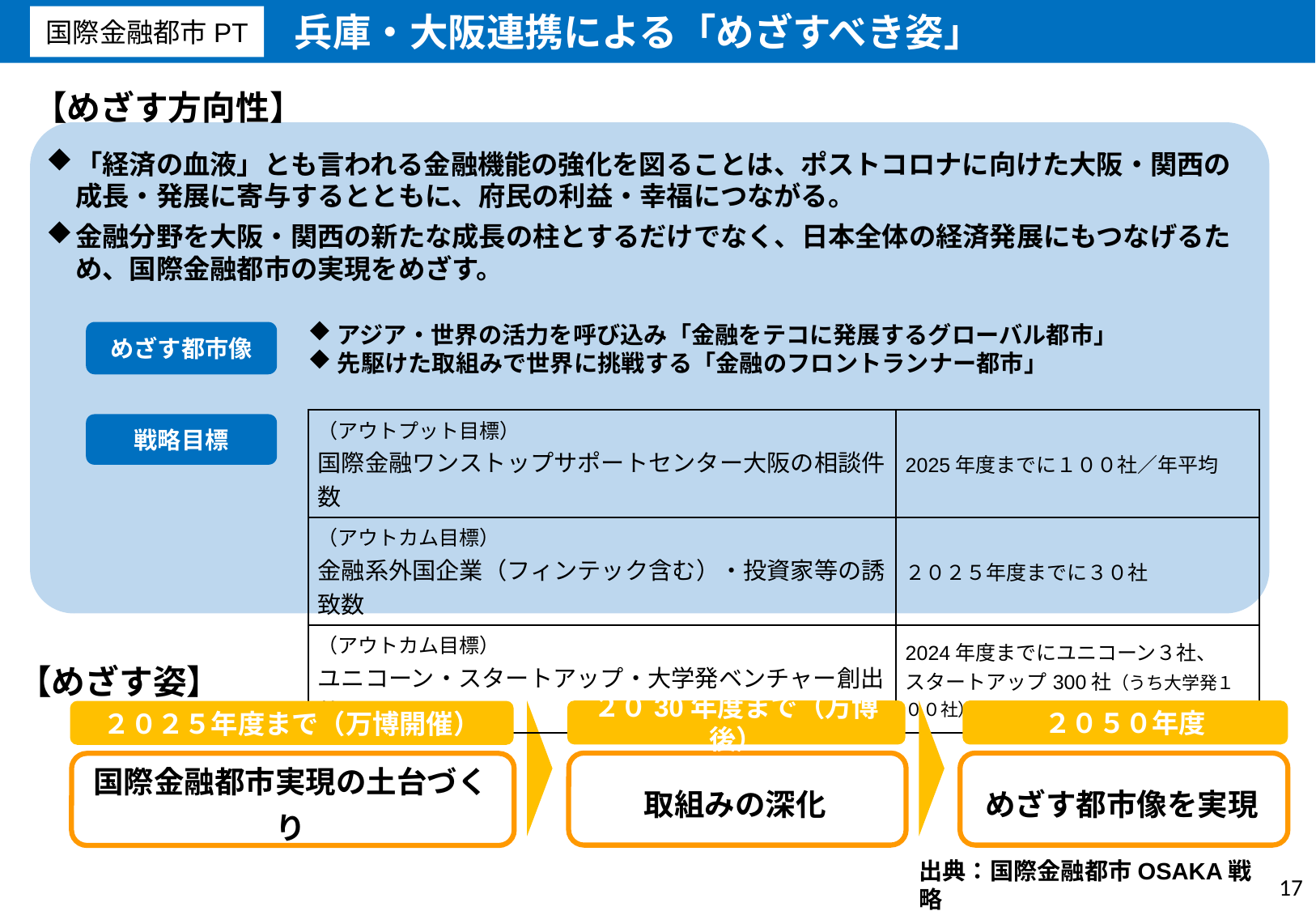

兵庫・大阪連携による「めざすべき姿」
国際金融都市PT
【めざす方向性】

「経済の血液」とも言われる金融機能の強化を図ることは、ポストコロナに向けた大阪・関西の成長・発展に寄与するとともに、府民の利益・幸福につながる。
金融分野を大阪・関西の新たな成長の柱とするだけでなく、日本全体の経済発展にもつなげるため、国際金融都市の実現をめざす。
アジア・世界の活力を呼び込み「金融をテコに発展するグローバル都市」
先駆けた取組みで世界に挑戦する「金融のフロントランナー都市」
めざす都市像
| （アウトプット目標） 国際金融ワンストップサポートセンター大阪の相談件数 | 2025年度までに１００社／年平均 |
| --- | --- |
| （アウトカム目標） 金融系外国企業（フィンテック含む）・投資家等の誘致数 | ２０２５年度までに３０社 |
| （アウトカム目標） ユニコーン・スタートアップ・大学発ベンチャー創出数 | 2024年度までにユニコーン３社、 スタートアップ300社（うち大学発１００社） |
戦略目標
【めざす姿】
２０30年度まで（万博後）
２０５０年度
２０２５年度まで（万博開催）
めざす都市像を実現
取組みの深化
国際金融都市実現の土台づくり

出典：国際金融都市OSAKA戦略
17